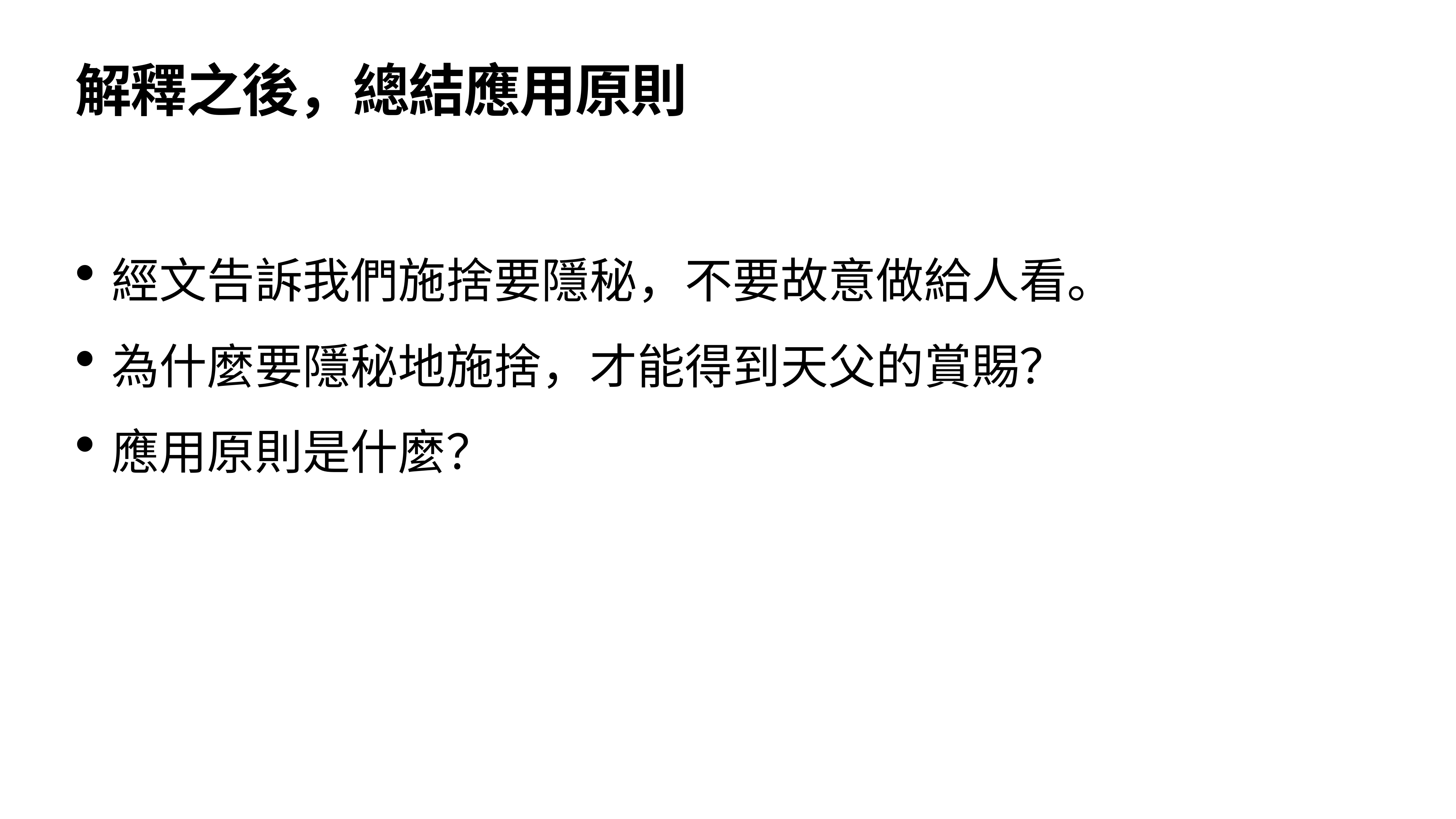

# 解釋之後，總結應用原則
經文告訴我們施捨要隱秘，不要故意做給人看。
為什麼要隱秘地施捨，才能得到天父的賞賜？
應用原則是什麼？